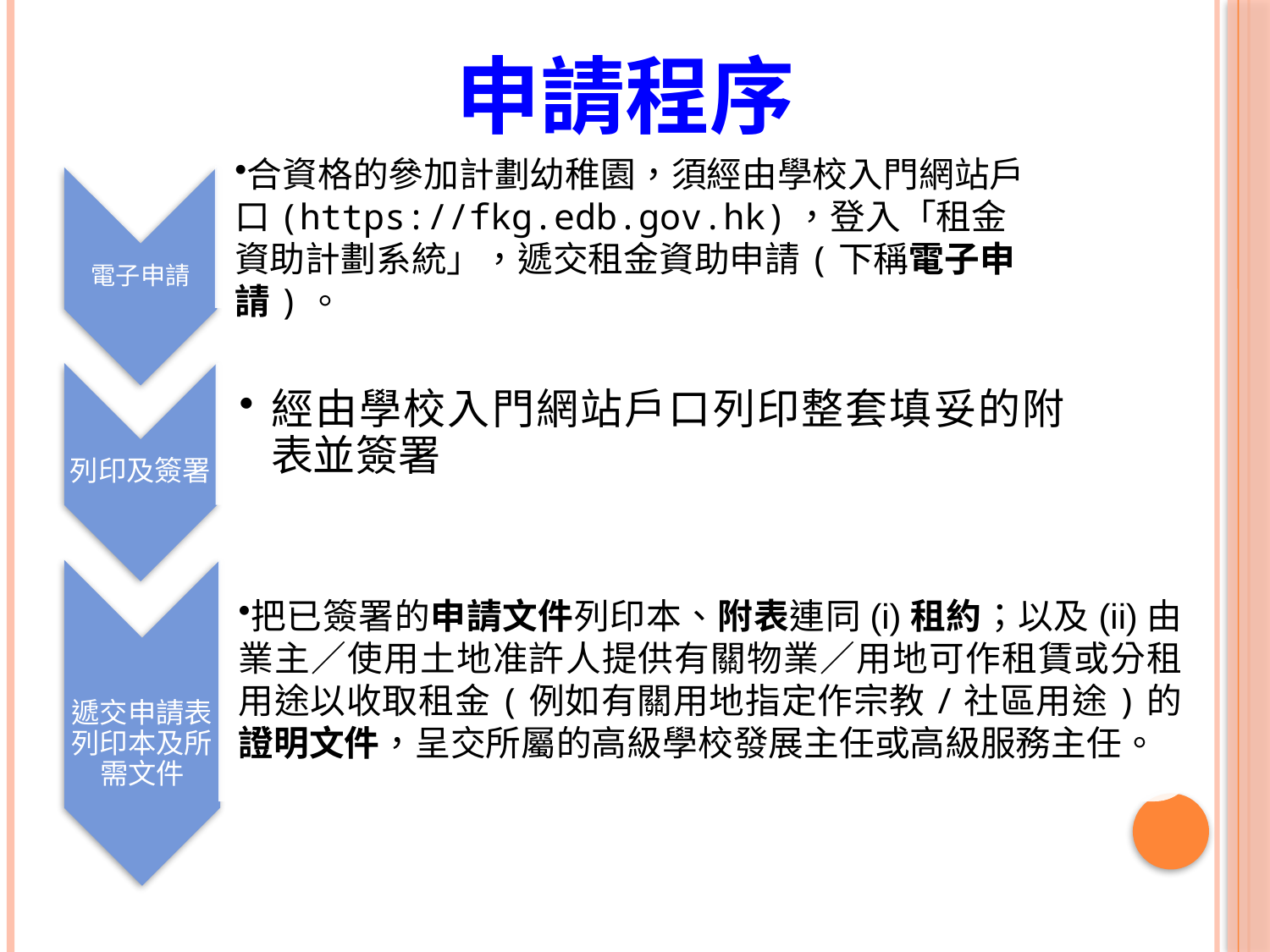

申請程序
電子申請
合資格的參加計劃幼稚園，須經由學校入門網站戶口(https://fkg.edb.gov.hk)，登入「租金資助計劃系統」，遞交租金資助申請(下稱電子申請)。
列印及簽署
經由學校入門網站戶口列印整套填妥的附表並簽署

遞交申請表列印本及所需文件
把已簽署的申請文件列印本、附表連同(i)租約；以及(ii)由業主／使用土地准許人提供有關物業／用地可作租賃或分租用途以收取租金(例如有關用地指定作宗教/社區用途)的證明文件，呈交所屬的高級學校發展主任或高級服務主任。